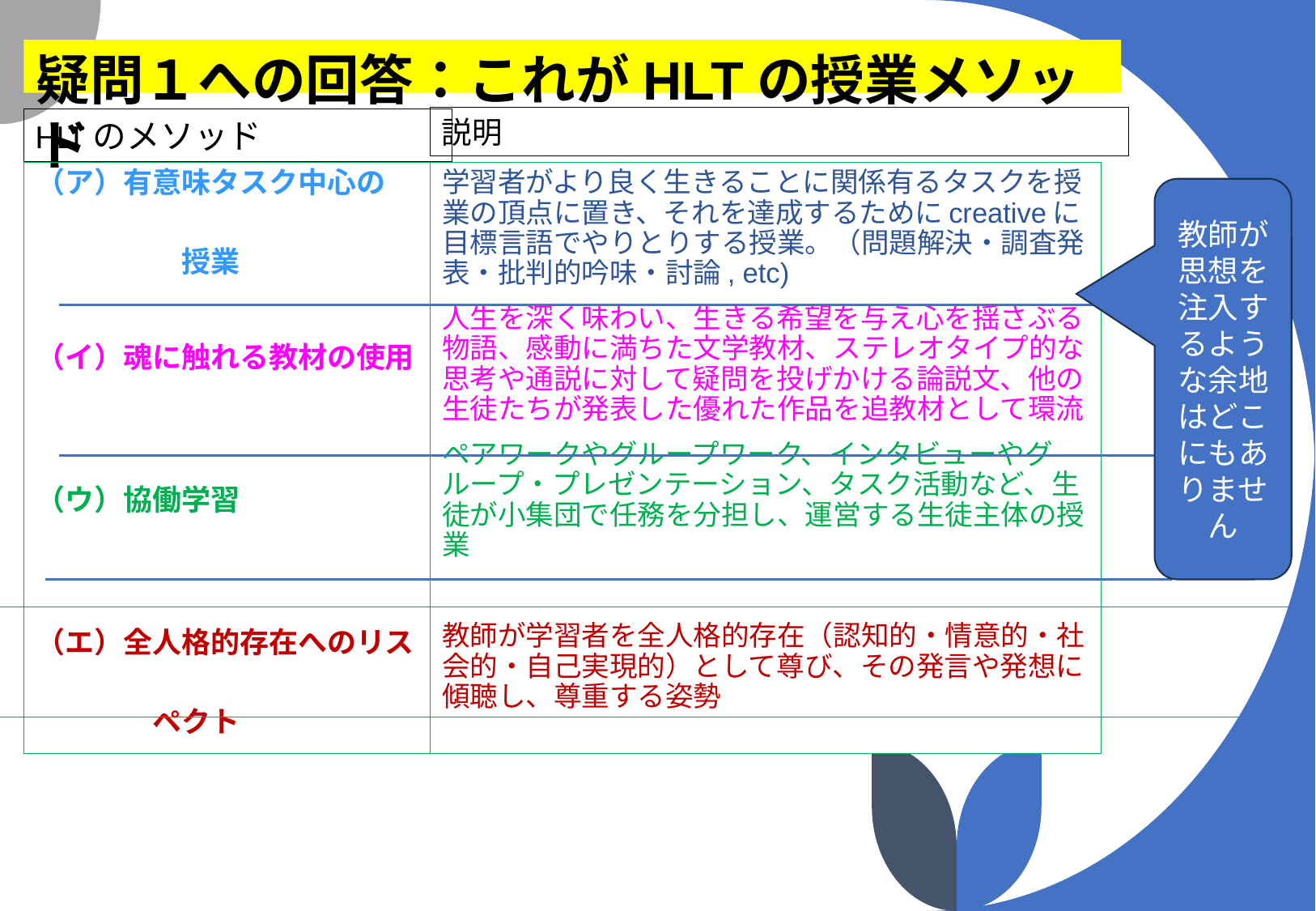

# 疑問１への回答：これがHLTの授業メソッド

説明
HLTのメソッド
（ア）有意味タスク中心の
　　　　　授業

（イ）魂に触れる教材の使用

（ウ）協働学習

（エ）全人格的存在へのリス
　　　　ペクト

学習者がより良く生きることに関係有るタスクを授業の頂点に置き、それを達成するためにcreativeに目標言語でやりとりする授業。（問題解決・調査発表・批判的吟味・討論, etc)
人生を深く味わい、生きる希望を与え心を揺さぶる物語、感動に満ちた文学教材、ステレオタイプ的な思考や通説に対して疑問を投げかける論説文、他の生徒たちが発表した優れた作品を追教材として環流
ペアワークやグループワーク、インタビューやグループ・プレゼンテーション、タスク活動など、生徒が小集団で任務を分担し、運営する生徒主体の授業

教師が学習者を全人格的存在（認知的・情意的・社会的・自己実現的）として尊び、その発言や発想に傾聴し、尊重する姿勢
教師が思想を注入するような余地はどこにもありません